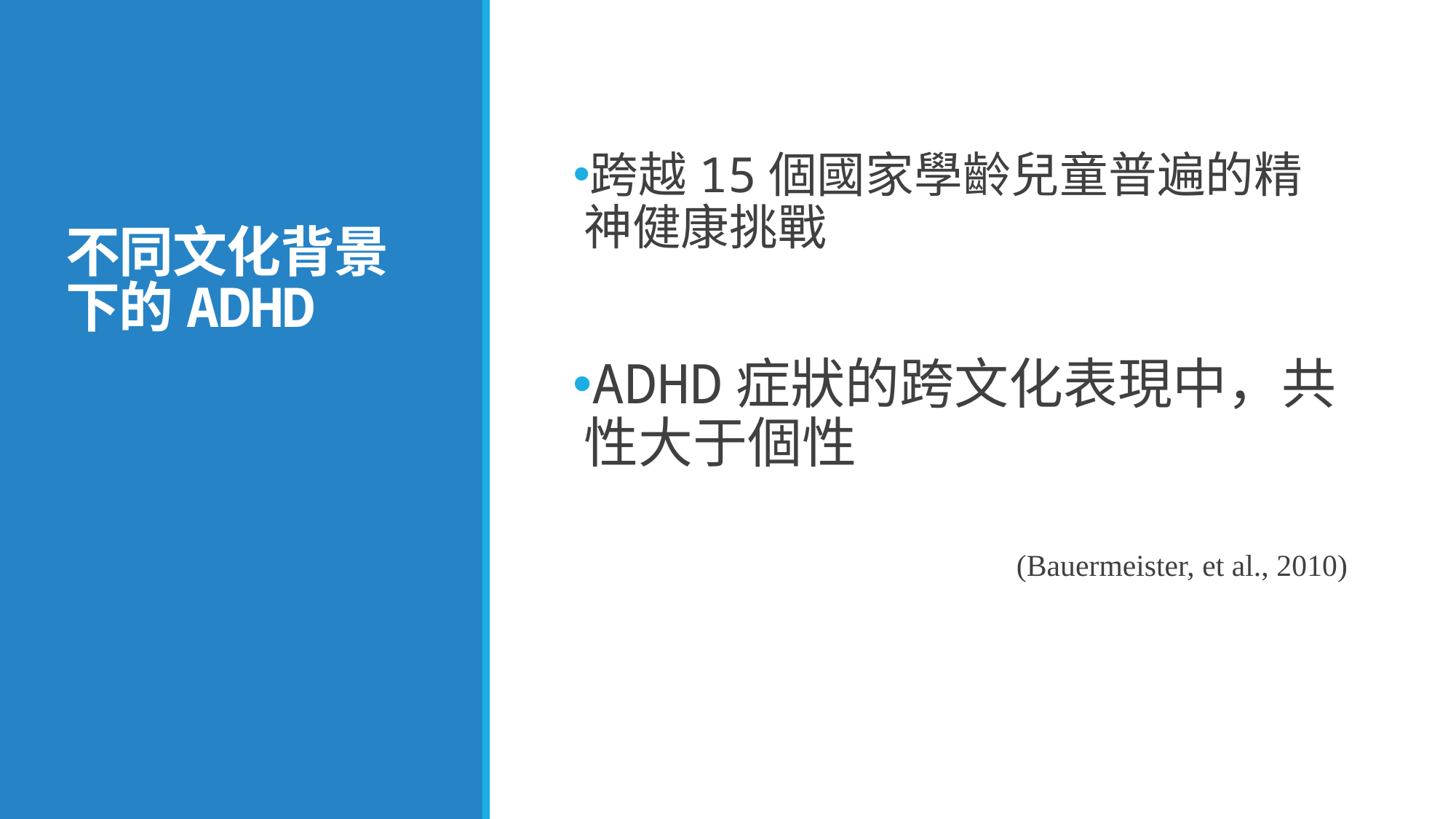

# 不同文化背景下的ADHD

跨越15個國家學齡兒童普遍的精神健康挑戰

ADHD症狀的跨文化表現中，共性大于個性

(Bauermeister, et al., 2010)